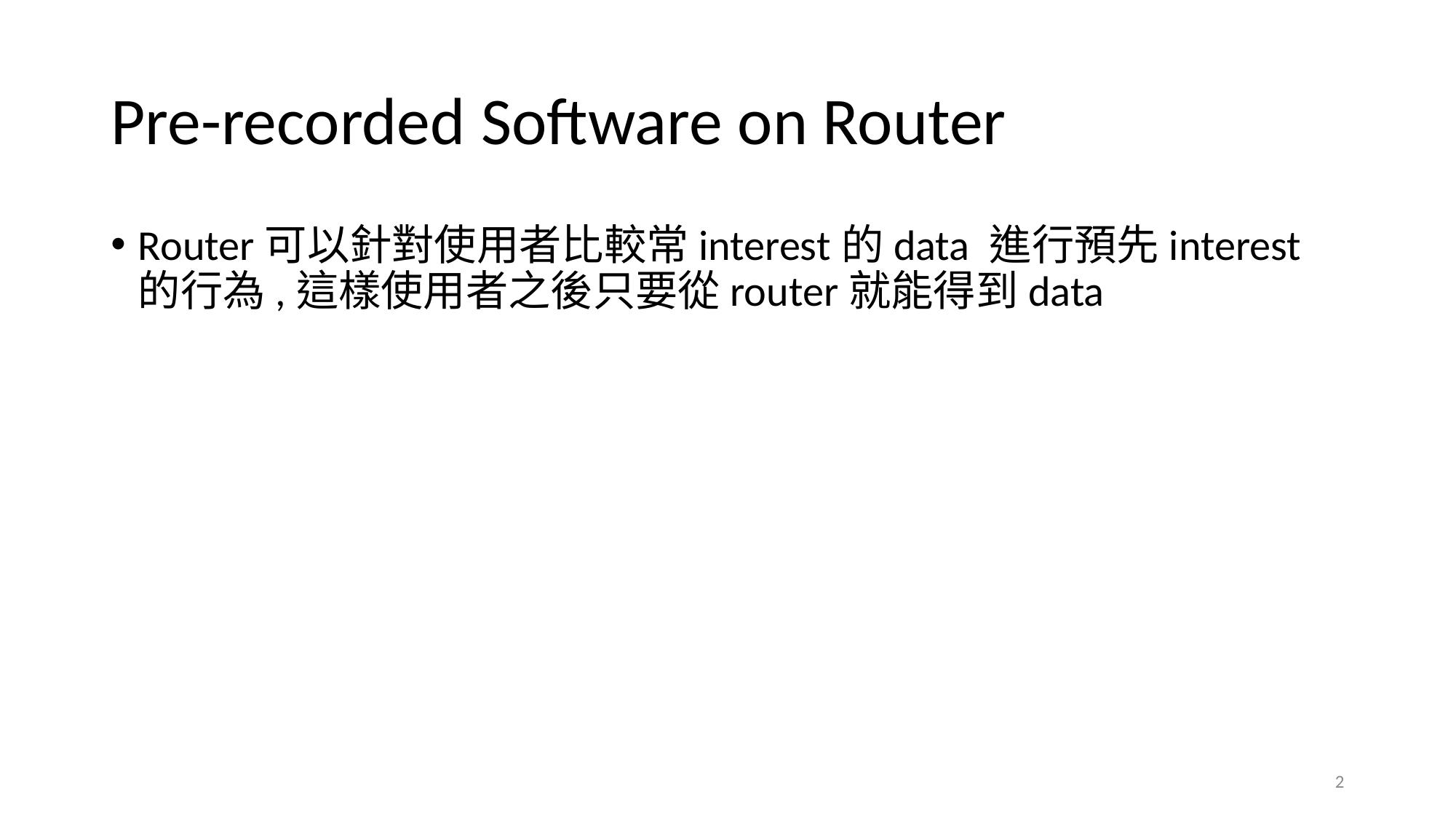

# Pre-recorded Software on Router
Router可以針對使用者比較常interest的data 進行預先interest的行為,這樣使用者之後只要從router就能得到data

2